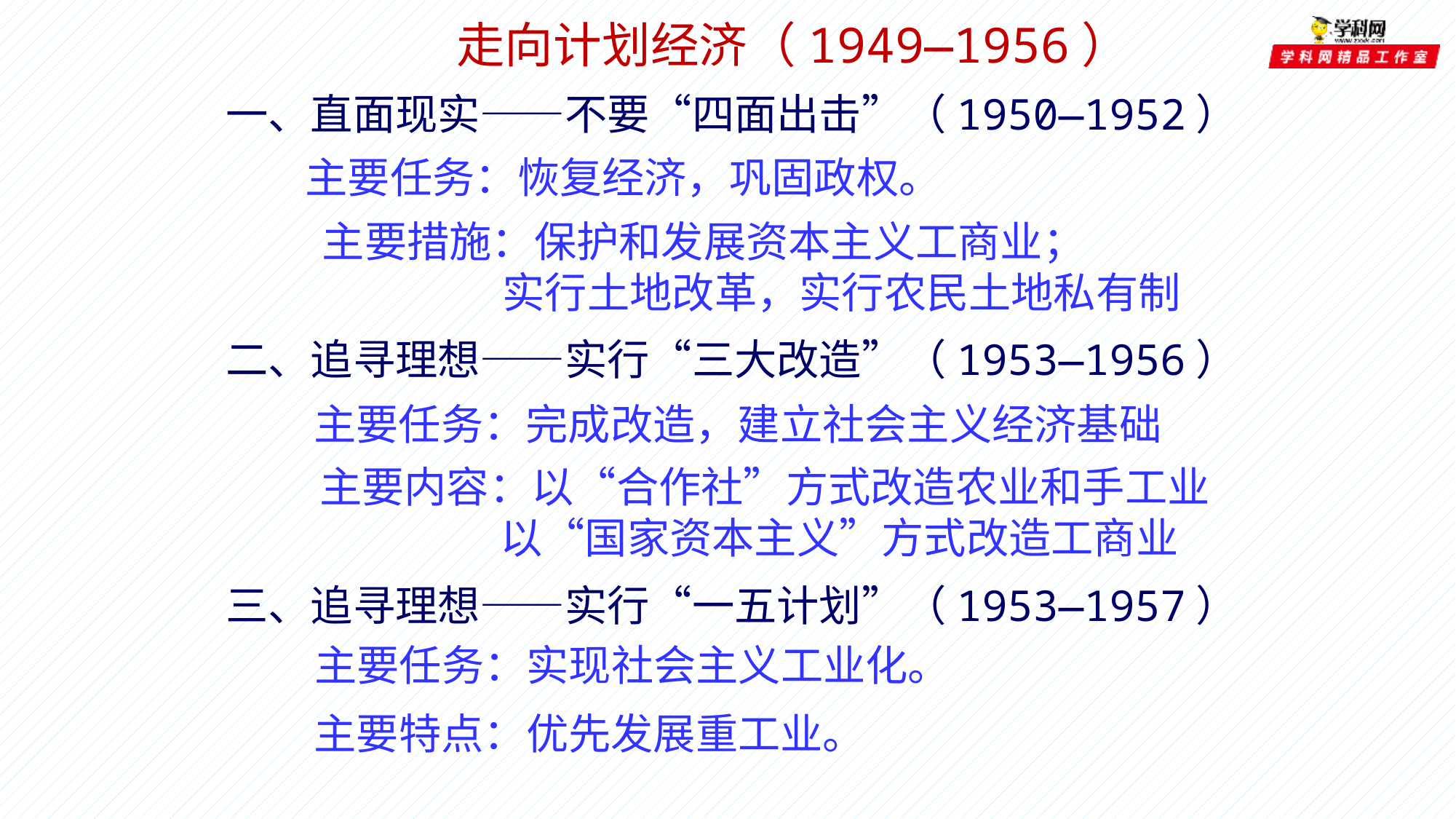

走向计划经济（1949—1956）
一、直面现实——不要“四面出击”（1950—1952）
主要任务：恢复经济，巩固政权。
主要措施：保护和发展资本主义工商业；
                  实行土地改革，实行农民土地私有制
二、追寻理想——实行“三大改造”（1953—1956）
主要任务：完成改造，建立社会主义经济基础
主要内容：以“合作社”方式改造农业和手工业
                  以“国家资本主义”方式改造工商业
三、追寻理想——实行“一五计划”（1953—1957）
主要任务：实现社会主义工业化。
主要特点：优先发展重工业。